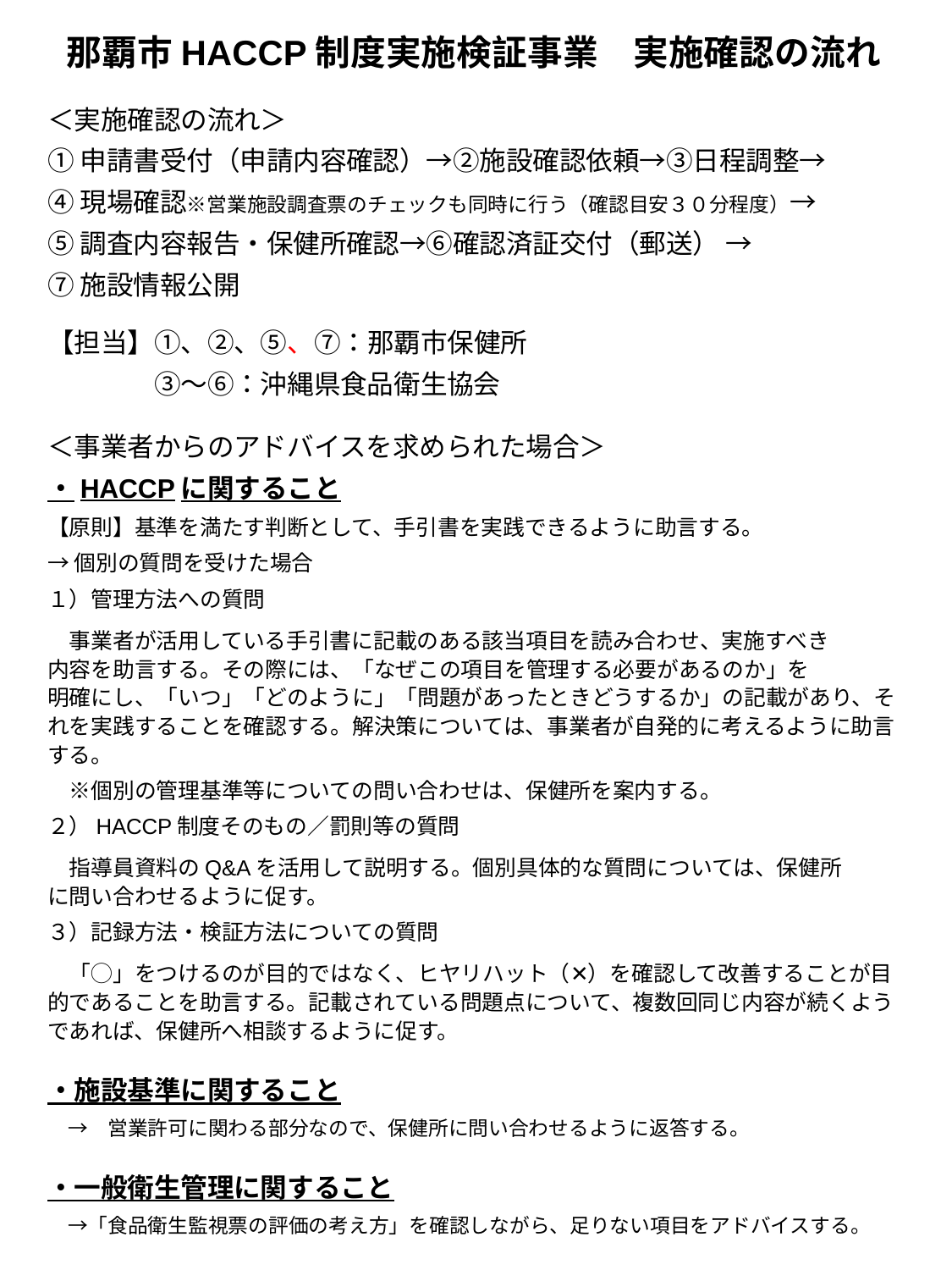

# 那覇市HACCP制度実施検証事業　実施確認の流れ
＜実施確認の流れ＞
①申請書受付（申請内容確認）→②施設確認依頼→③日程調整→
④現場確認※営業施設調査票のチェックも同時に行う（確認目安３０分程度）→
⑤調査内容報告・保健所確認→⑥確認済証交付（郵送） →
⑦施設情報公開

【担当】①、②、⑤、⑦：那覇市保健所
　　　　③～⑥：沖縄県食品衛生協会

＜事業者からのアドバイスを求められた場合＞
・HACCPに関すること
【原則】基準を満たす判断として、手引書を実践できるように助言する。
→個別の質問を受けた場合
１）管理方法への質問
　事業者が活用している手引書に記載のある該当項目を読み合わせ、実施すべき
内容を助言する。その際には、「なぜこの項目を管理する必要があるのか」を
明確にし、「いつ」「どのように」「問題があったときどうするか」の記載があり、それを実践することを確認する。解決策については、事業者が自発的に考えるように助言する。
　※個別の管理基準等についての問い合わせは、保健所を案内する。
２）HACCP制度そのもの／罰則等の質問
　指導員資料のQ&Aを活用して説明する。個別具体的な質問については、保健所　　に問い合わせるように促す。
３）記録方法・検証方法についての質問
　「◯」をつけるのが目的ではなく、ヒヤリハット（✕）を確認して改善することが目的であることを助言する。記載されている問題点について、複数回同じ内容が続くようであれば、保健所へ相談するように促す。

・施設基準に関すること
　→　営業許可に関わる部分なので、保健所に問い合わせるように返答する。

・一般衛生管理に関すること
　→「食品衛生監視票の評価の考え方」を確認しながら、足りない項目をアドバイスする。